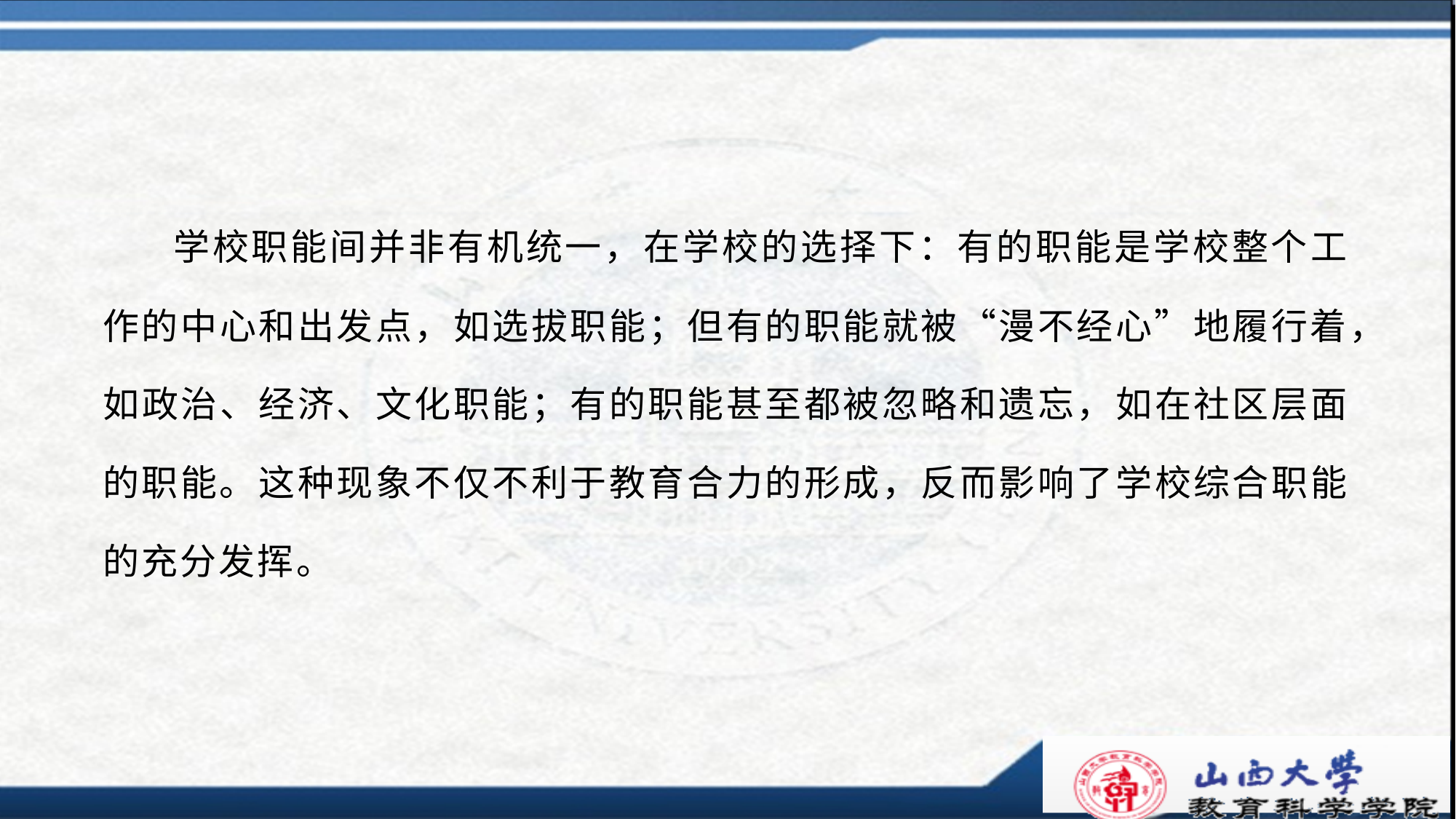

学校职能间并非有机统一，在学校的选择下：有的职能是学校整个工作的中心和出发点，如选拔职能；但有的职能就被“漫不经心”地履行着，如政治、经济、文化职能；有的职能甚至都被忽略和遗忘，如在社区层面的职能。这种现象不仅不利于教育合力的形成，反而影响了学校综合职能的充分发挥。